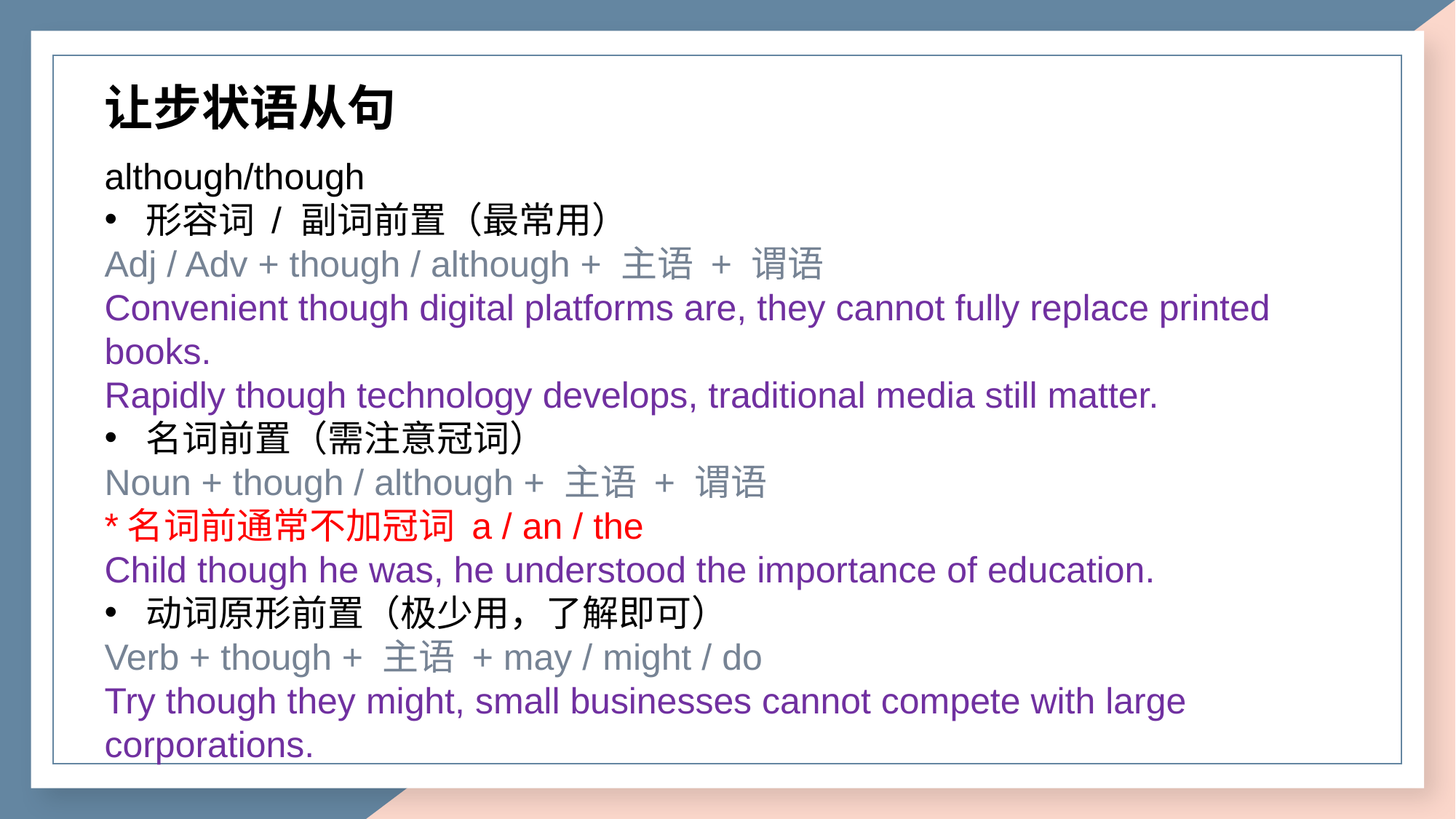

让步状语从句
although/though
形容词 / 副词前置（最常用）
Adj / Adv + though / although + 主语 + 谓语
Convenient though digital platforms are, they cannot fully replace printed books.
Rapidly though technology develops, traditional media still matter.
名词前置（需注意冠词）
Noun + though / although + 主语 + 谓语
*名词前通常不加冠词 a / an / the
Child though he was, he understood the importance of education.
动词原形前置（极少用，了解即可）
Verb + though + 主语 + may / might / do
Try though they might, small businesses cannot compete with large corporations.